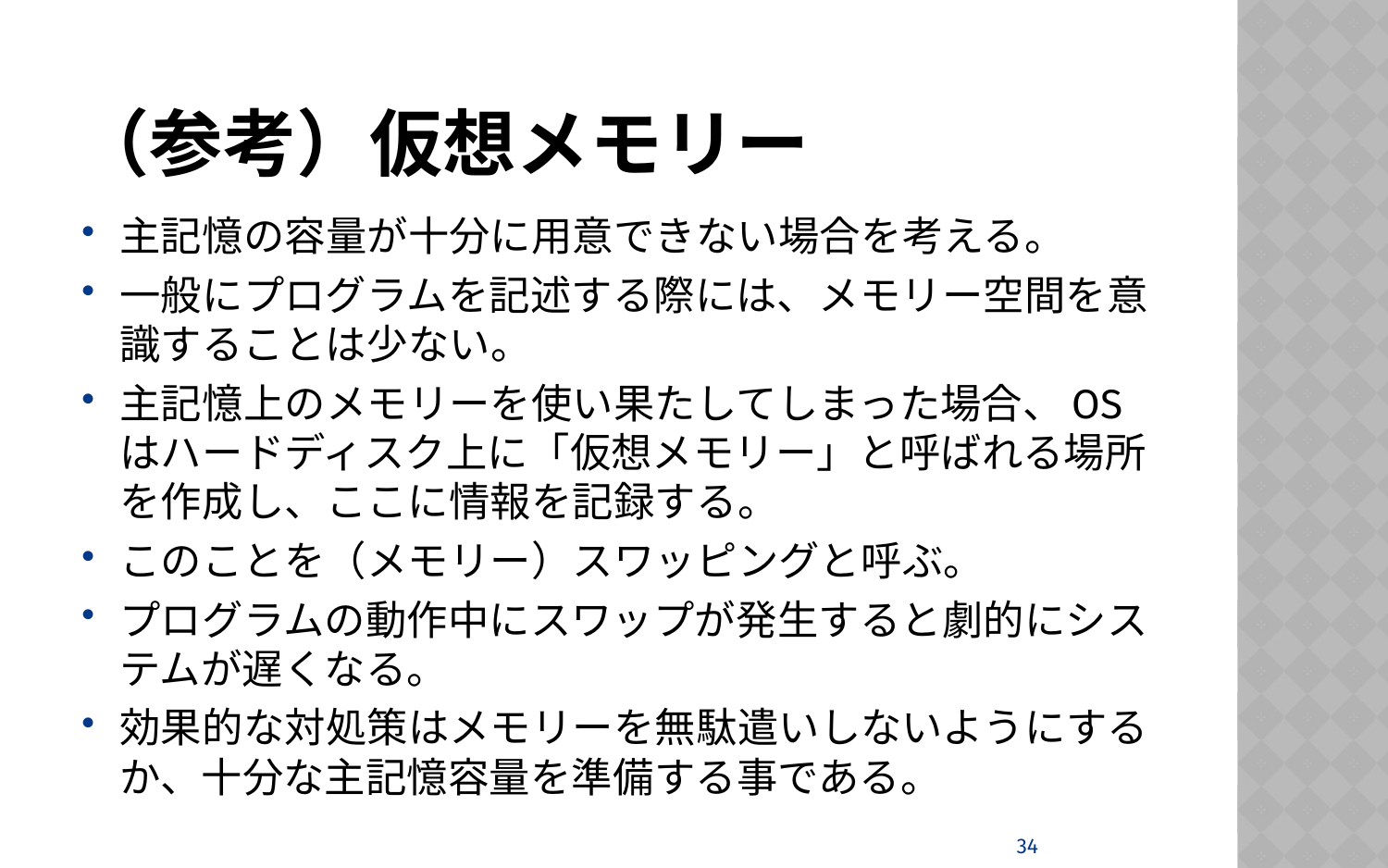

# （参考）仮想メモリー
主記憶の容量が十分に用意できない場合を考える。
一般にプログラムを記述する際には、メモリー空間を意識することは少ない。
主記憶上のメモリーを使い果たしてしまった場合、OSはハードディスク上に「仮想メモリー」と呼ばれる場所を作成し、ここに情報を記録する。
このことを（メモリー）スワッピングと呼ぶ。
プログラムの動作中にスワップが発生すると劇的にシステムが遅くなる。
効果的な対処策はメモリーを無駄遣いしないようにするか、十分な主記憶容量を準備する事である。
34